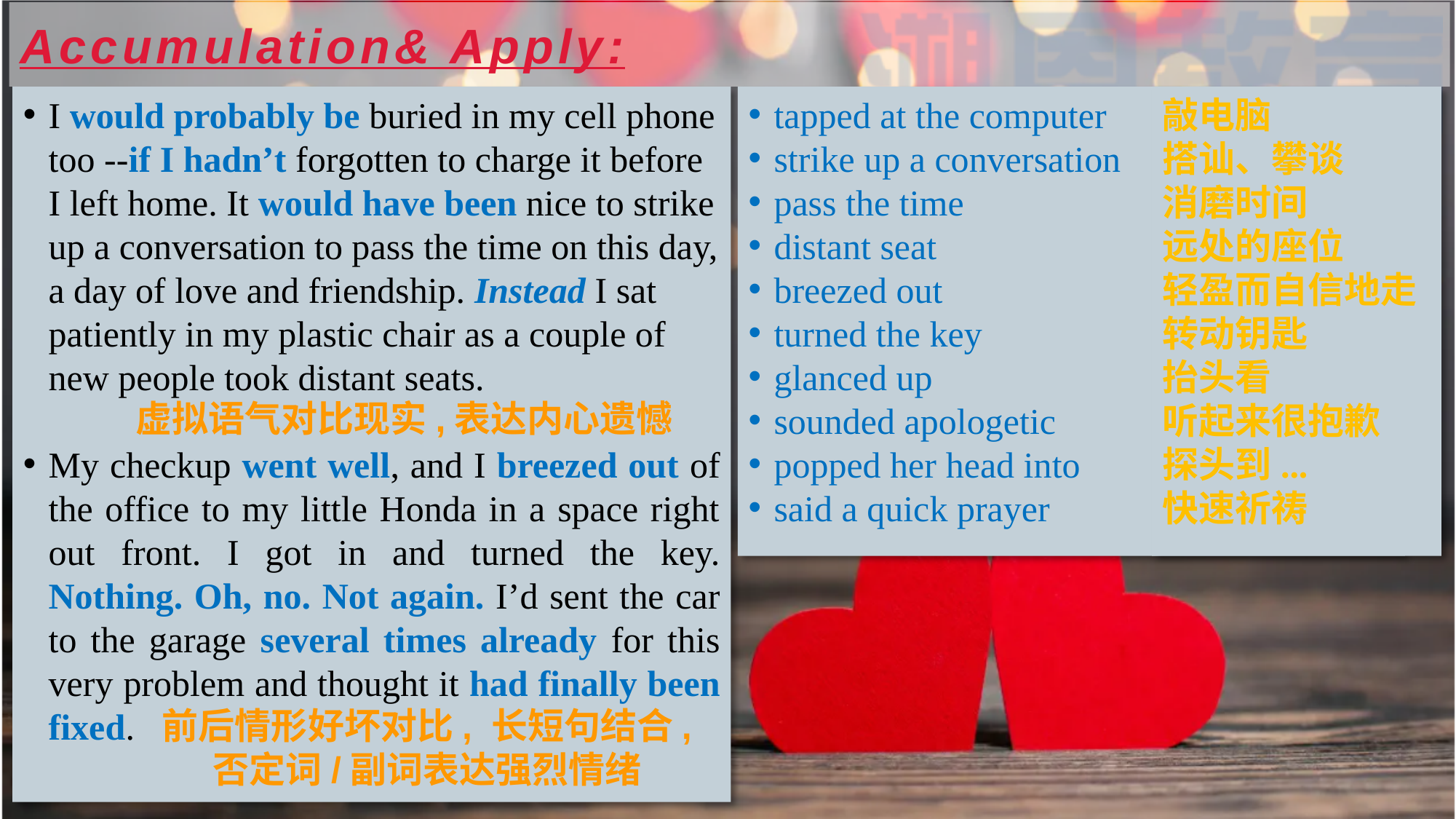

# Accumulation& Apply:
I would probably be buried in my cell phone too --if I hadn’t forgotten to charge it before I left home. It would have been nice to strike up a conversation to pass the time on this day, a day of love and friendship. Instead I sat patiently in my plastic chair as a couple of new people took distant seats.

My checkup went well, and I breezed out of the office to my little Honda in a space right out front. I got in and turned the key. Nothing. Oh, no. Not again. I’d sent the car to the garage several times already for this very problem and thought it had finally been fixed.

tapped at the computer
strike up a conversation
pass the time
distant seat
breezed out
turned the key
glanced up
sounded apologetic
popped her head into
said a quick prayer

敲电脑
搭讪、攀谈
消磨时间
远处的座位
轻盈而自信地走
转动钥匙
抬头看
听起来很抱歉
探头到...
快速祈祷

虚拟语气对比现实,表达内心遗憾
前后情形好坏对比, 长短句结合, 否定词/副词表达强烈情绪